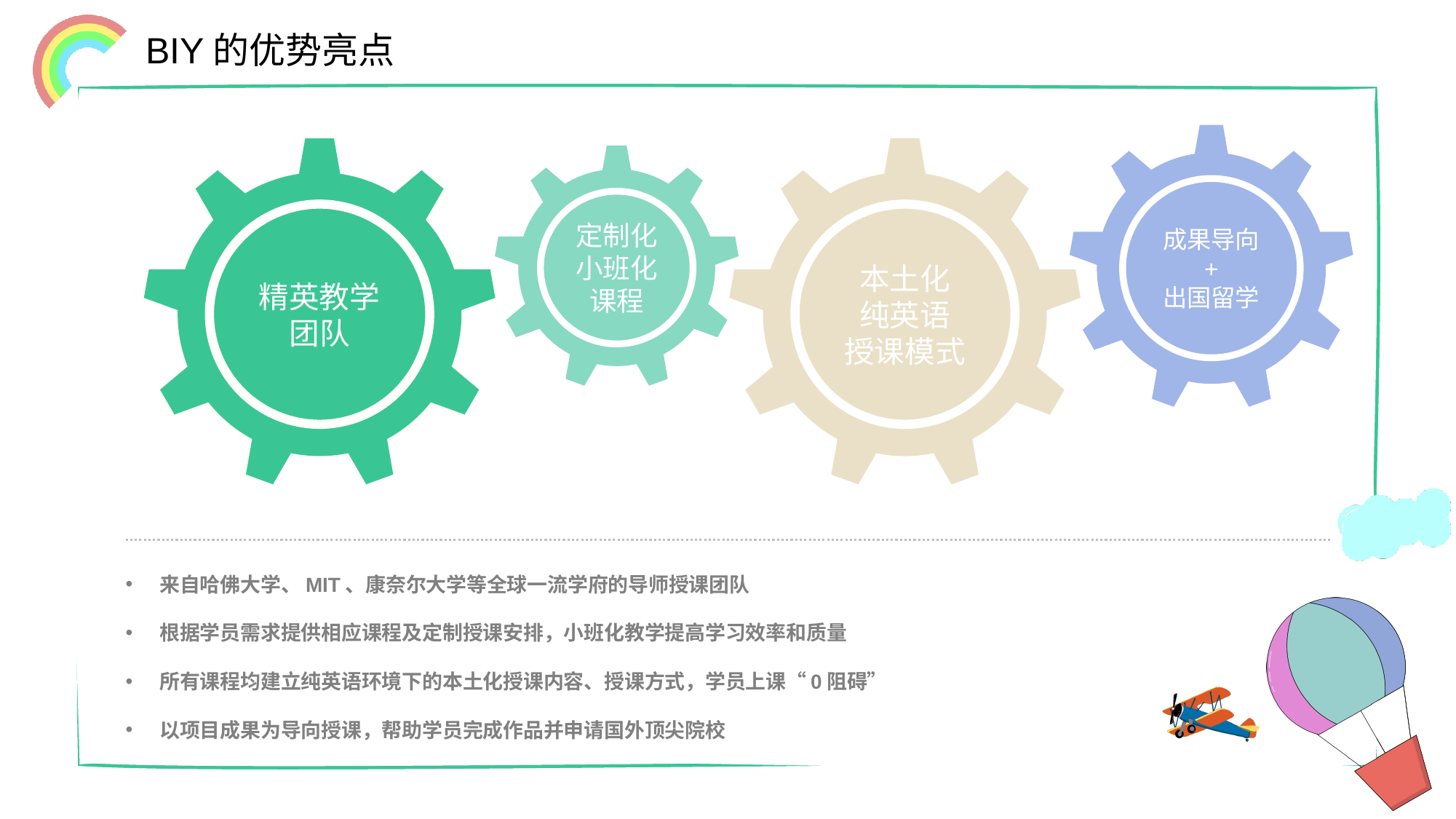

BIY的优势亮点

成果导向
+
出国留学

本土化
纯英语
授课模式

精英教学团队

定制化小班化课程
来自哈佛大学、MIT、康奈尔大学等全球一流学府的导师授课团队
根据学员需求提供相应课程及定制授课安排，小班化教学提高学习效率和质量
所有课程均建立纯英语环境下的本土化授课内容、授课方式，学员上课“0阻碍”
以项目成果为导向授课，帮助学员完成作品并申请国外顶尖院校